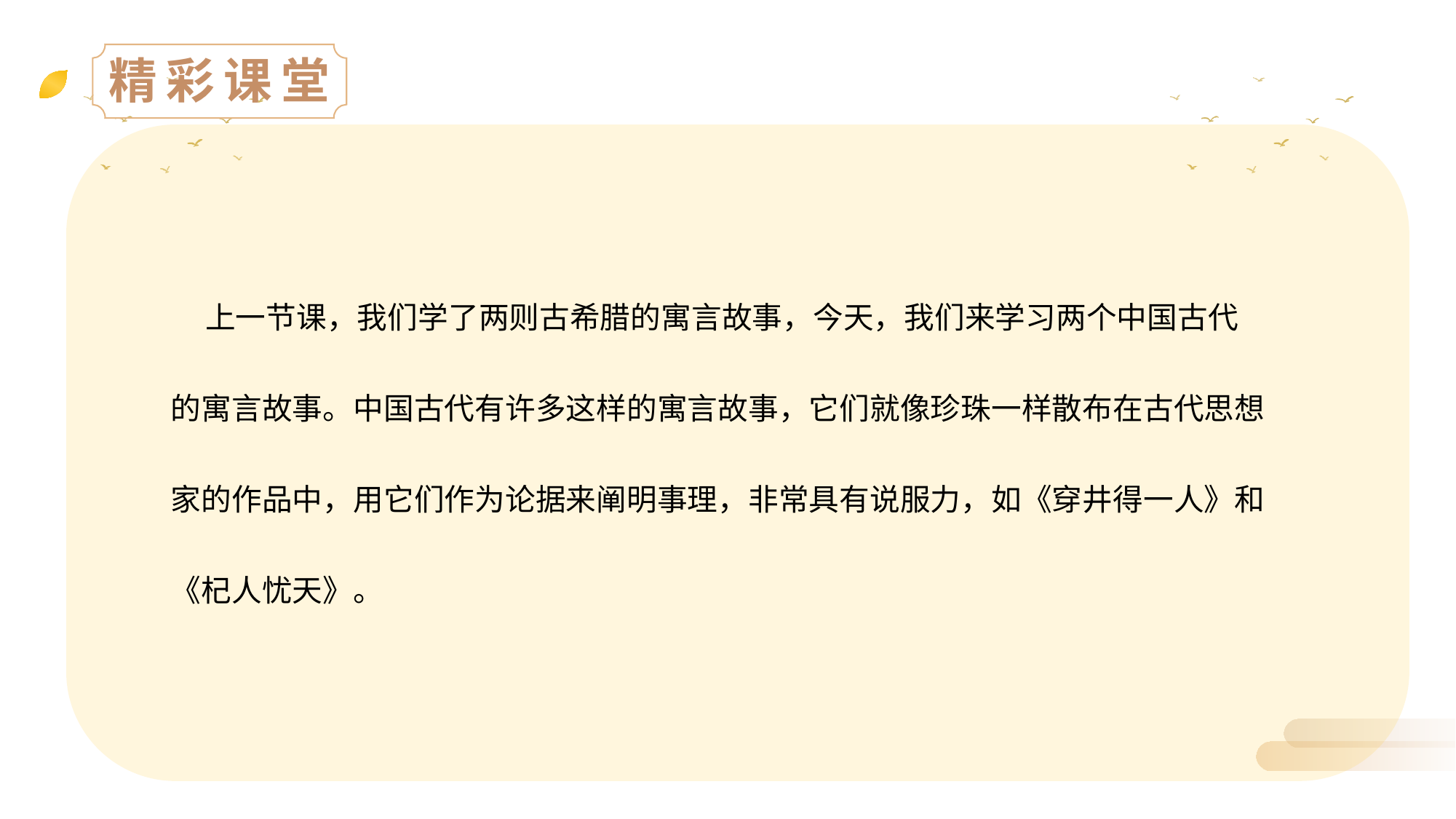

精彩课堂
    上一节课，我们学了两则古希腊的寓言故事，今天，我们来学习两个中国古代的寓言故事。中国古代有许多这样的寓言故事，它们就像珍珠一样散布在古代思想家的作品中，用它们作为论据来阐明事理，非常具有说服力，如《穿井得一人》和《杞人忧天》。